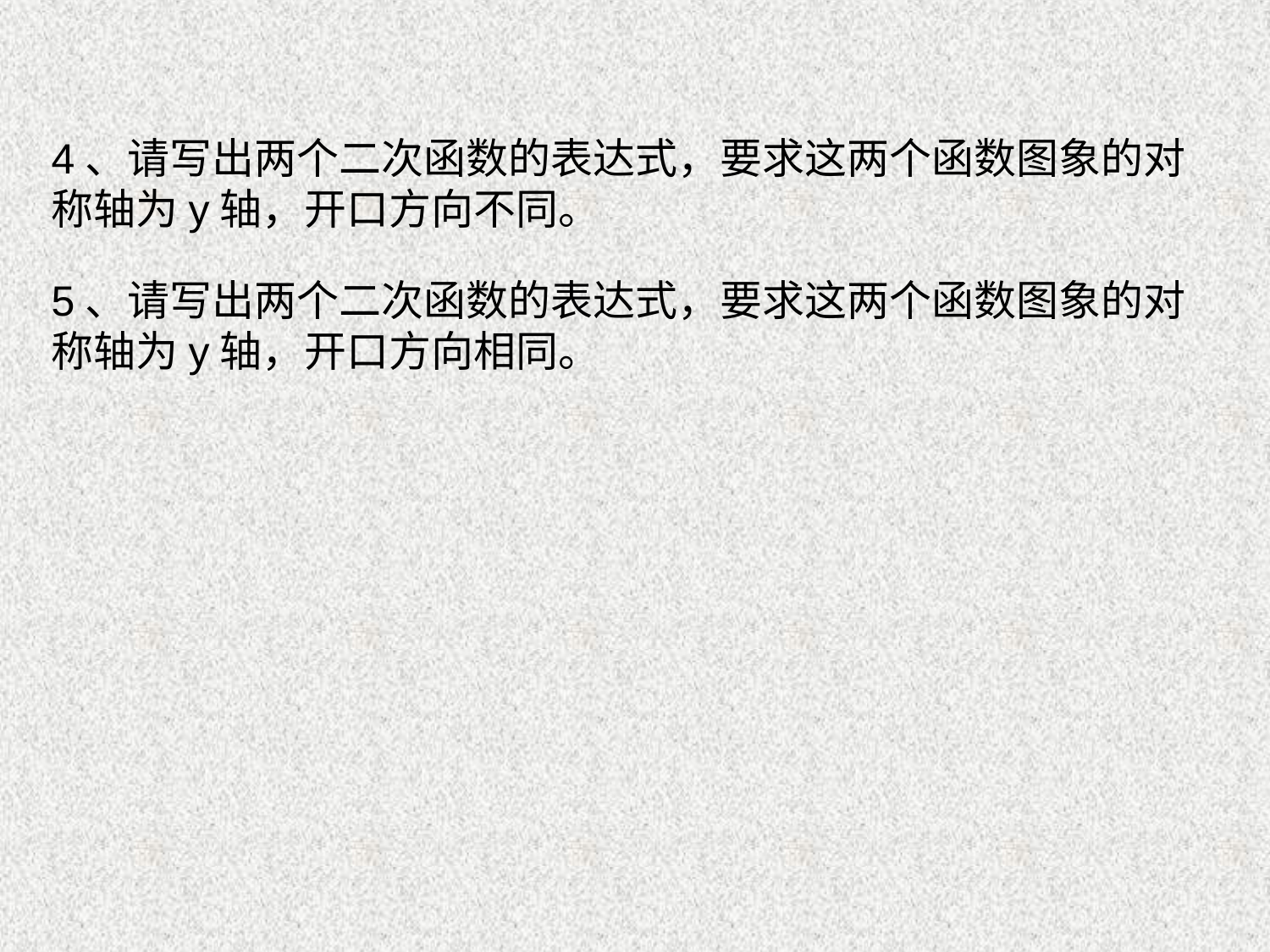

4、请写出两个二次函数的表达式，要求这两个函数图象的对称轴为y轴，开口方向不同。
5、请写出两个二次函数的表达式，要求这两个函数图象的对称轴为y轴，开口方向相同。